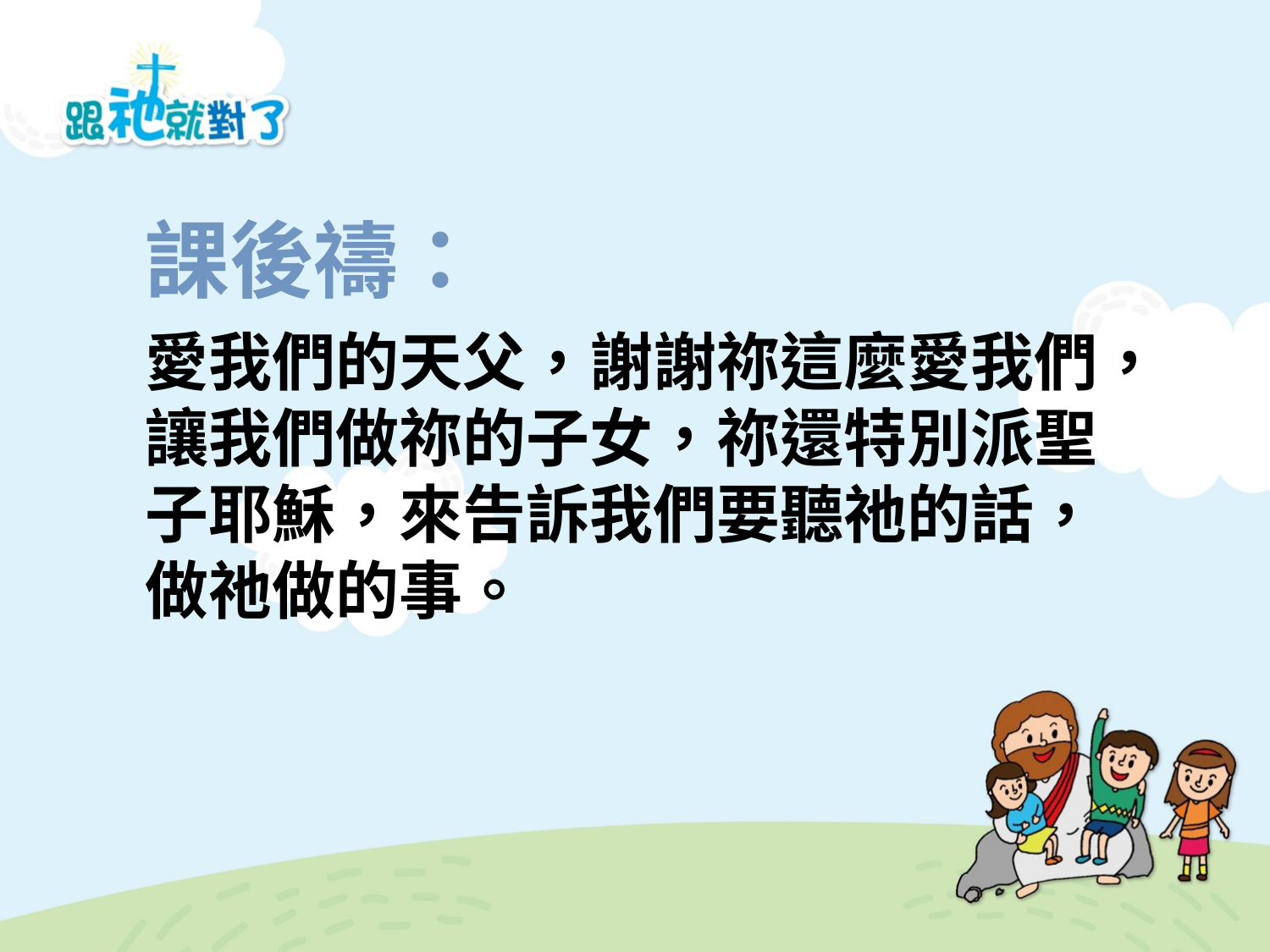

課後禱：
愛我們的天父，謝謝祢這麼愛我們，讓我們做祢的子女，祢還特別派聖子耶穌，來告訴我們要聽祂的話，做祂做的事。